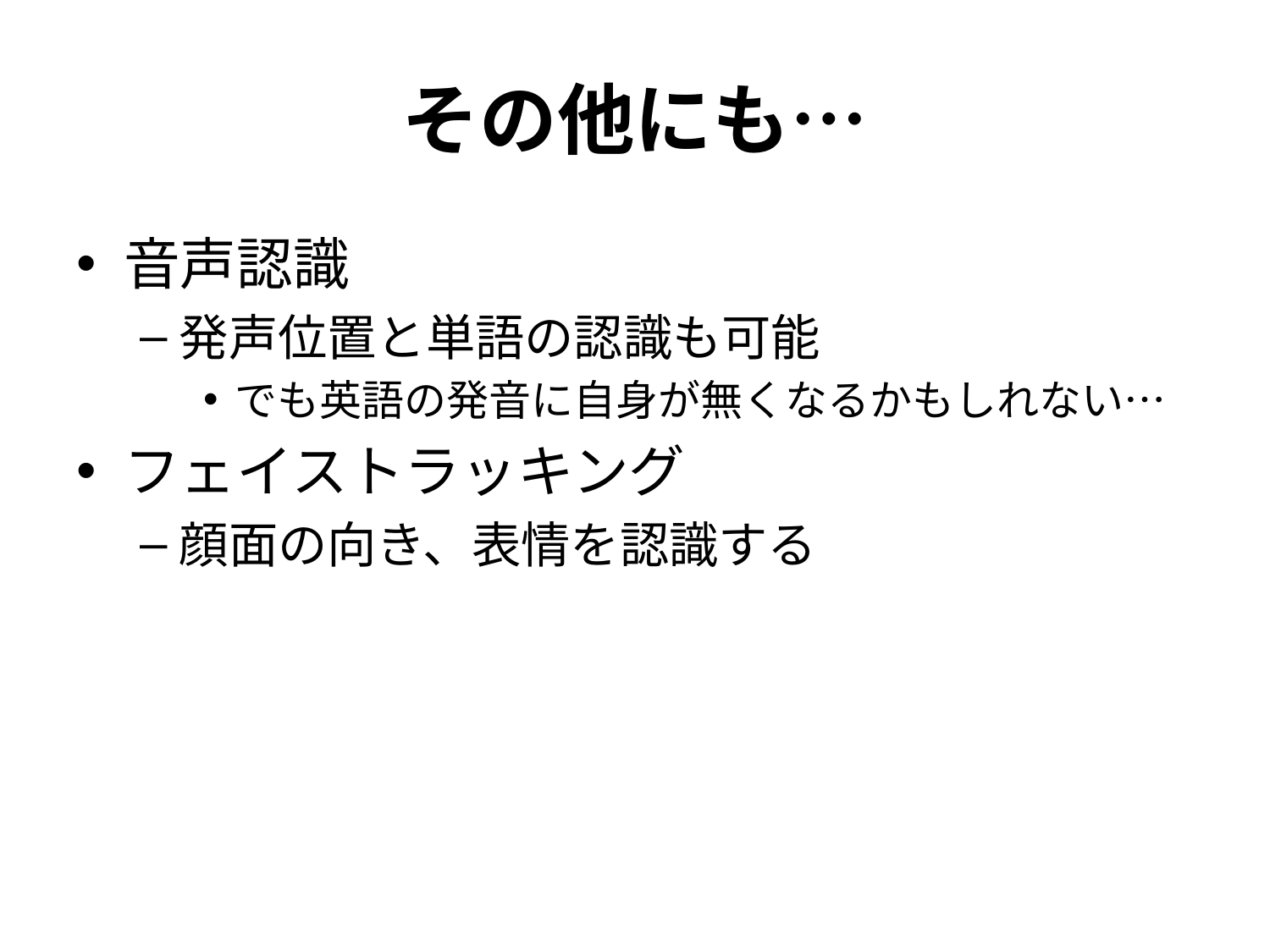

# その他にも…
音声認識
発声位置と単語の認識も可能
でも英語の発音に自身が無くなるかもしれない…
フェイストラッキング
顔面の向き、表情を認識する